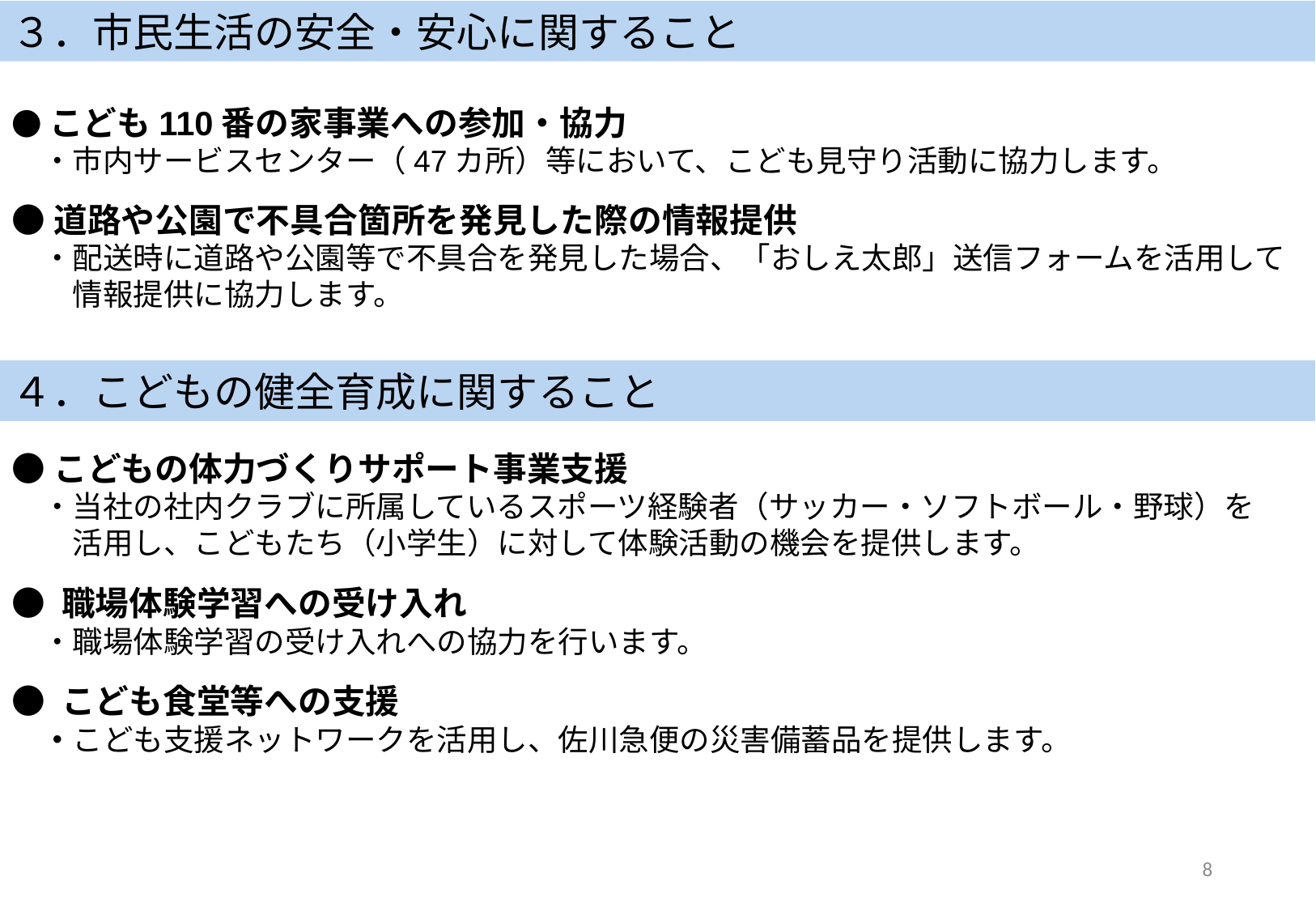

３．市民生活の安全・安心に関すること

●こども110番の家事業への参加・協力
　・市内サービスセンター（47カ所）等において、こども見守り活動に協力します。

●道路や公園で不具合箇所を発見した際の情報提供
　・配送時に道路や公園等で不具合を発見した場合、「おしえ太郎」送信フォームを活用して
　　情報提供に協力します。

４．こどもの健全育成に関すること
●こどもの体力づくりサポート事業支援
　・当社の社内クラブに所属しているスポーツ経験者（サッカー・ソフトボール・野球）を
　　活用し、こどもたち（小学生）に対して体験活動の機会を提供します。

● 職場体験学習への受け入れ
　・職場体験学習の受け入れへの協力を行います。

● こども食堂等への支援
　・こども支援ネットワークを活用し、佐川急便の災害備蓄品を提供します。
8